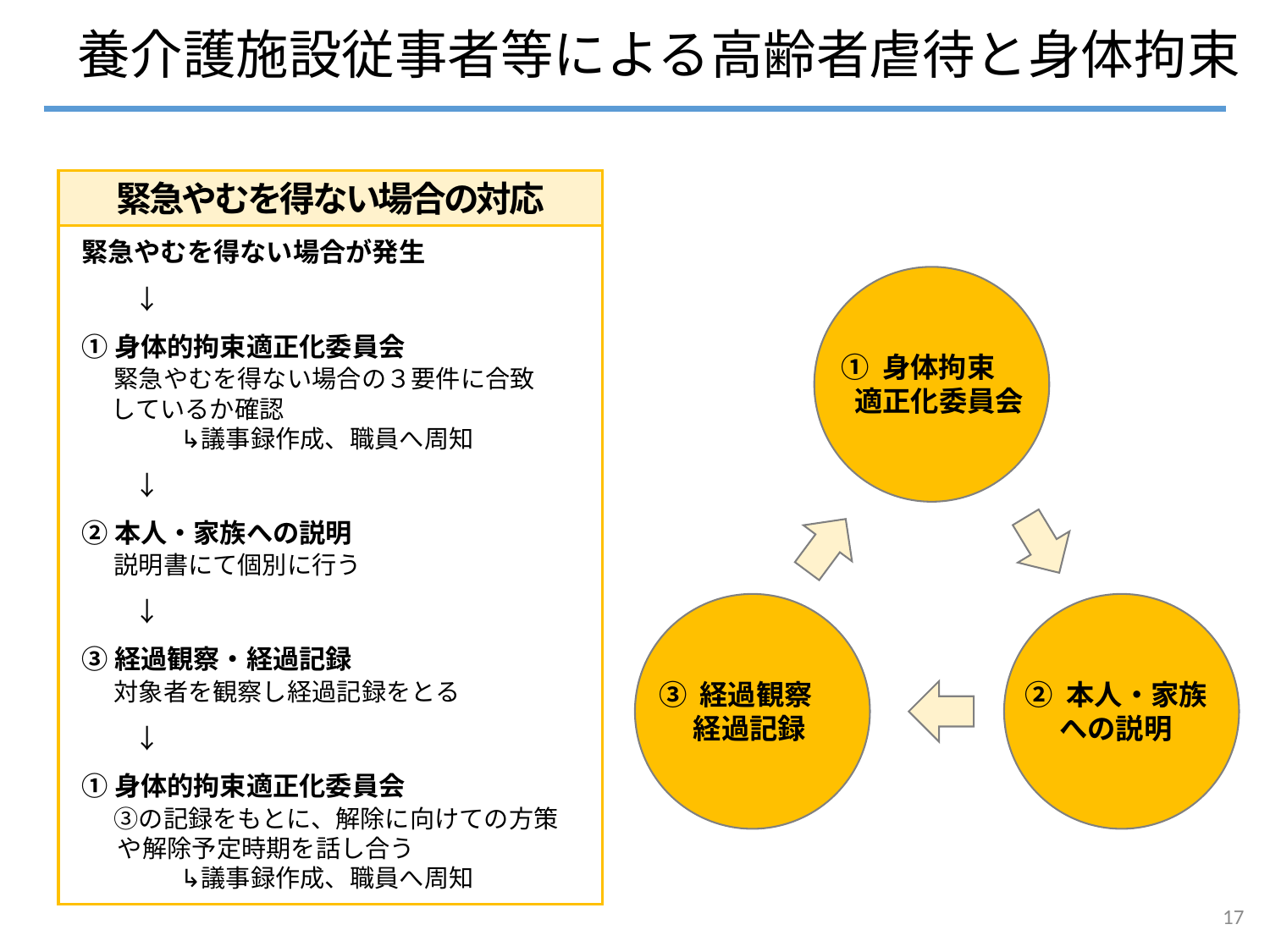

# 養介護施設従事者等による高齢者虐待と身体拘束
緊急やむを得ない場合の対応

緊急やむを得ない場合が発生
　　↓
①身体的拘束適正化委員会
　 緊急やむを得ない場合の３要件に合致
　 しているか確認
　　　　↳議事録作成、職員へ周知
　　↓
②本人・家族への説明
　 説明書にて個別に行う
　　↓
③経過観察・経過記録
　 対象者を観察し経過記録をとる
　　↓
①身体的拘束適正化委員会
　 ③の記録をもとに、解除に向けての方策
 　や解除予定時期を話し合う
　　　　↳議事録作成、職員へ周知

① 身体拘束
 適正化委員会

② 本人・家族
　 への説明
③ 経過観察
　 経過記録

17